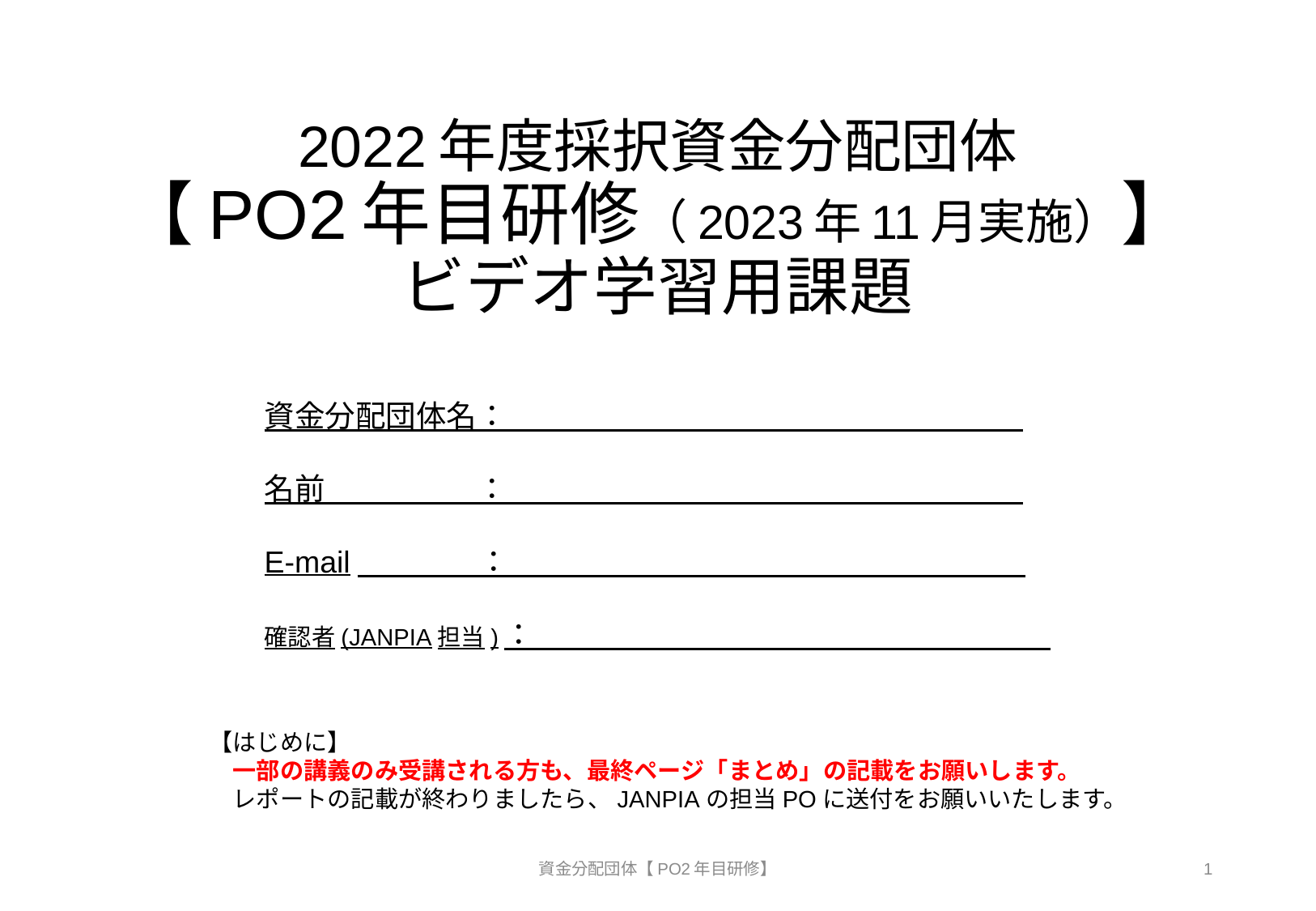

# 2022年度採択資金分配団体 【PO2年目研修（2023年11月実施）】 ビデオ学習用課題
資金分配団体名：

名前　　　　　：

E-mail　　　　：

確認者(JANPIA担当)：
【はじめに】
　一部の講義のみ受講される方も、最終ページ「まとめ」の記載をお願いします。
　レポートの記載が終わりましたら、JANPIAの担当POに送付をお願いいたします。
資金分配団体【PO2年目研修】
1